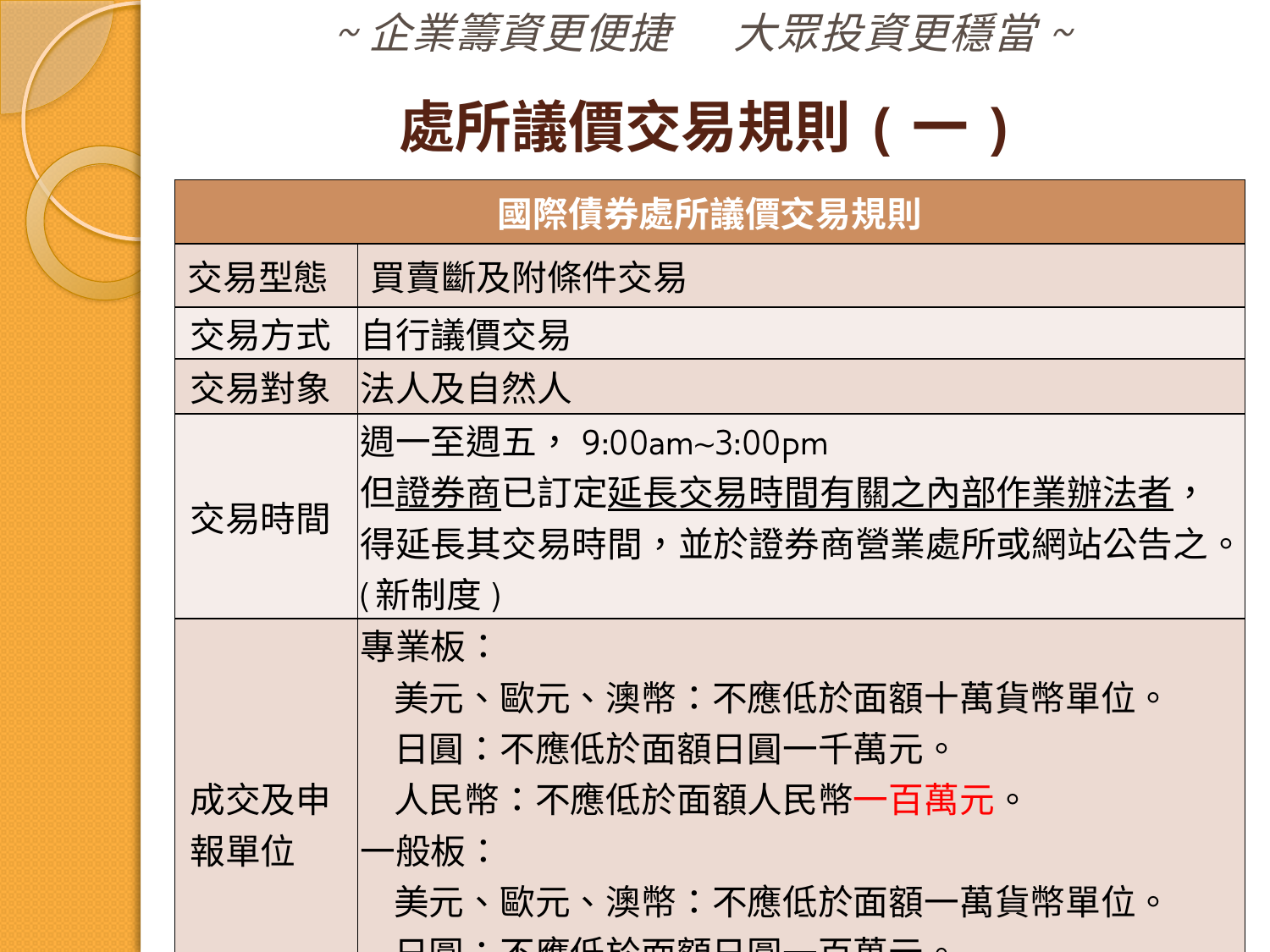

# 處所議價交易規則(一)
| 國際債券處所議價交易規則 |  |
| --- | --- |
| 交易型態 | 買賣斷及附條件交易 |
| 交易方式 | 自行議價交易 |
| 交易對象 | 法人及自然人 |
| 交易時間 | 週一至週五，9:00am~3:00pm 但證券商已訂定延長交易時間有關之內部作業辦法者，得延長其交易時間，並於證券商營業處所或網站公告之。(新制度) |
| 成交及申報單位 | 專業板： 美元、歐元、澳幣：不應低於面額十萬貨幣單位。 日圓：不應低於面額日圓一千萬元。 人民幣：不應低於面額人民幣一百萬元。 一般板： 美元、歐元、澳幣：不應低於面額一萬貨幣單位。 日圓：不應低於面額日圓一百萬元。 人民幣：不應低於面額人民幣一萬元。 |

52